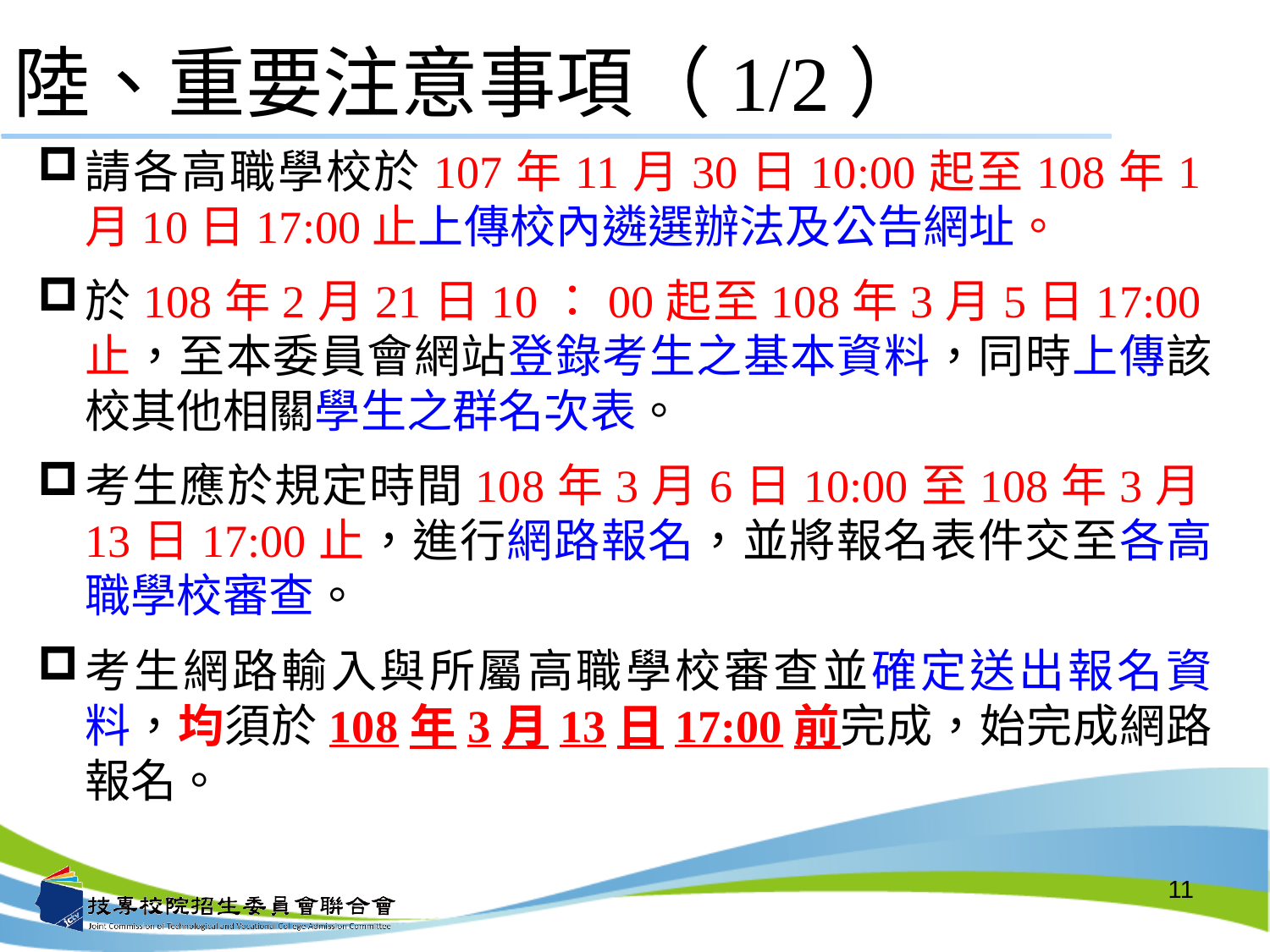

# 陸、重要注意事項（1/2）
請各高職學校於107年11月30日10:00起至108年1月10日17:00止上傳校內遴選辦法及公告網址。
於108年2月21日10：00起至108年3月5日17:00止，至本委員會網站登錄考生之基本資料，同時上傳該校其他相關學生之群名次表。
考生應於規定時間108年3月6日10:00至108年3月13日17:00止，進行網路報名，並將報名表件交至各高職學校審查。
考生網路輸入與所屬高職學校審查並確定送出報名資料，均須於108年3月13日17:00前完成，始完成網路報名。
11